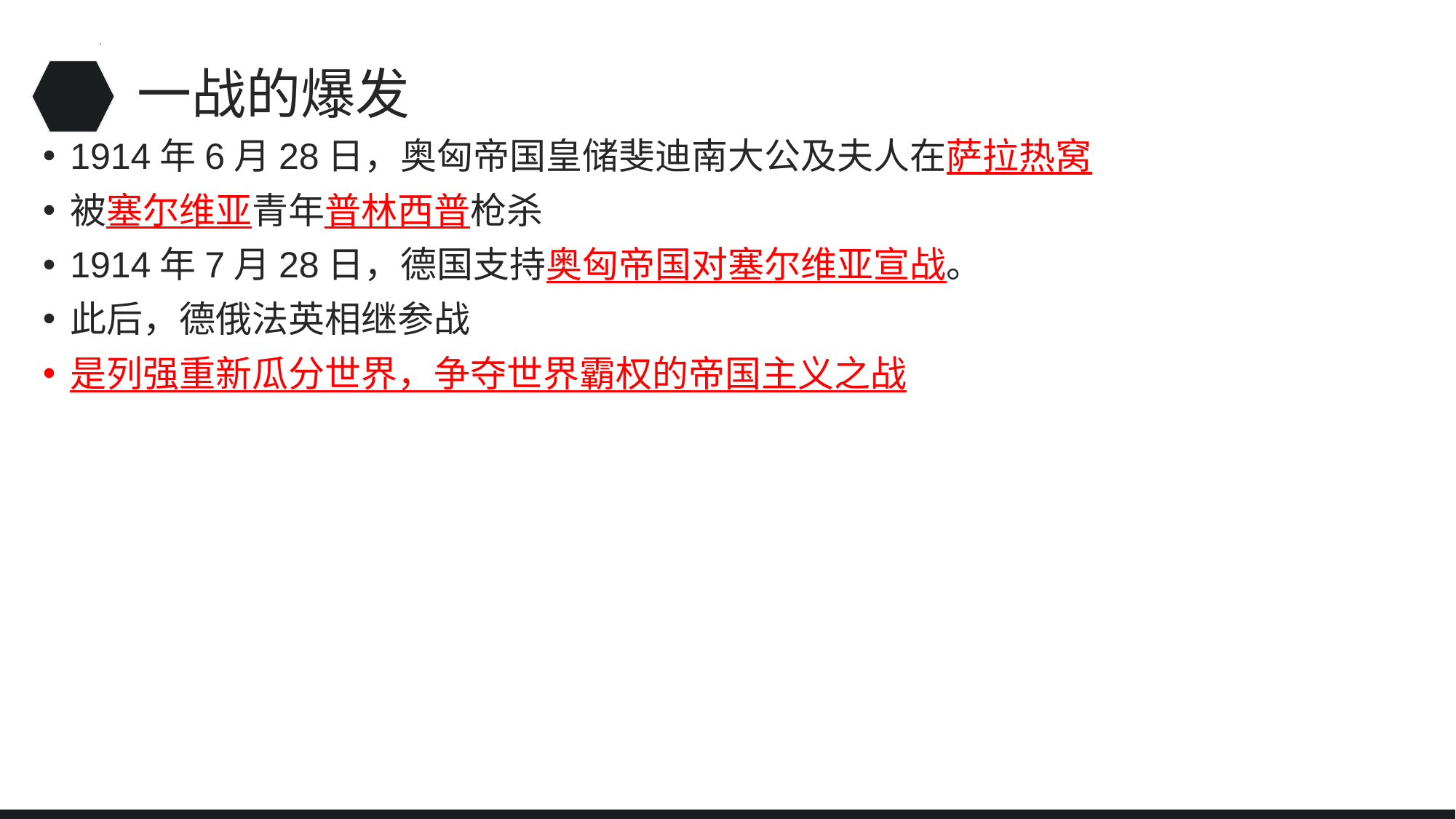

# 一战的爆发
1914年6月28日，奥匈帝国皇储斐迪南大公及夫人在萨拉热窝
被塞尔维亚青年普林西普枪杀
1914年7月28日，德国支持奥匈帝国对塞尔维亚宣战。
此后，德俄法英相继参战
是列强重新瓜分世界，争夺世界霸权的帝国主义之战